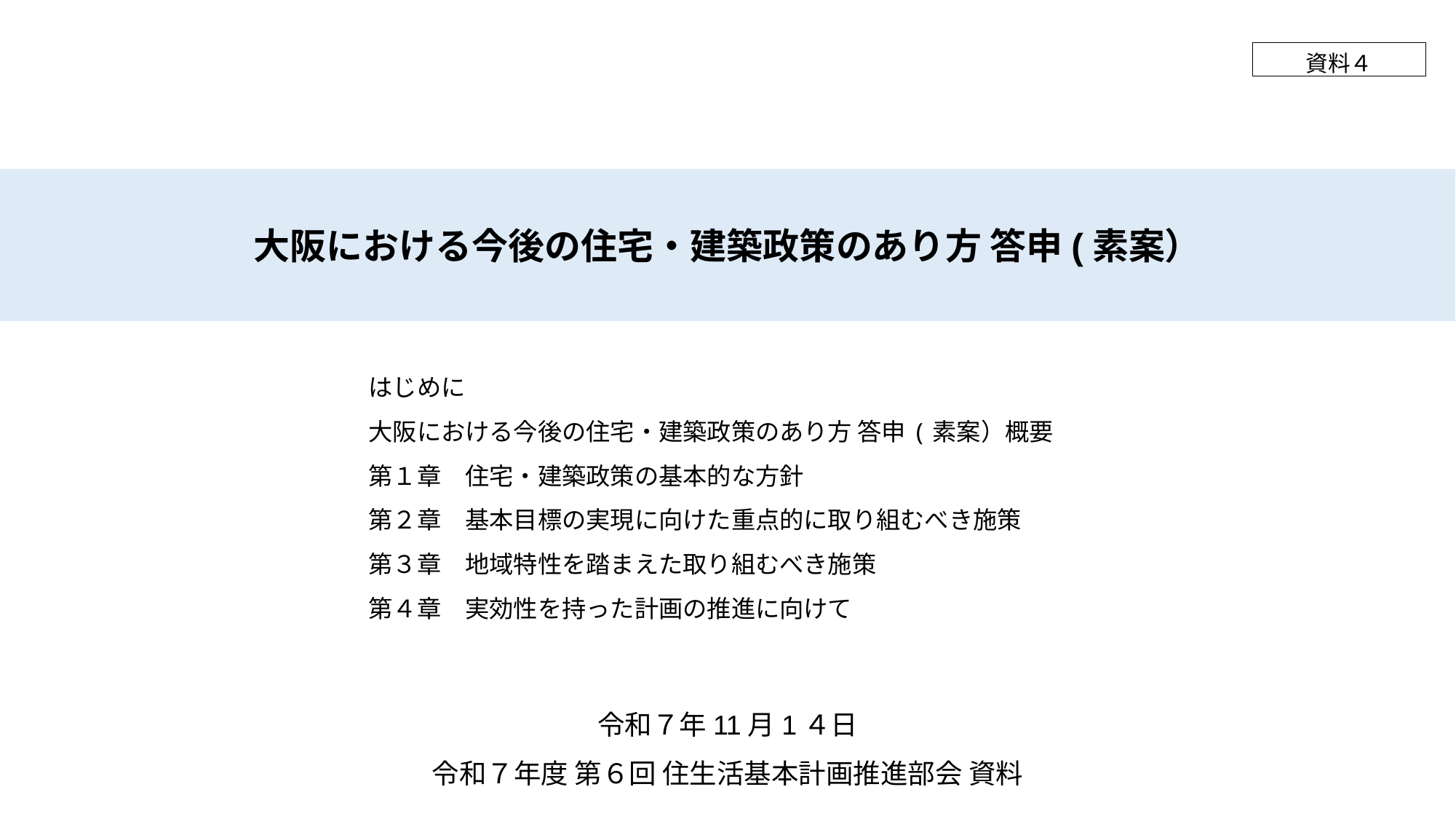

資料４
大阪における今後の住宅・建築政策のあり方 答申(素案）
はじめに
大阪における今後の住宅・建築政策のあり方 答申(素案）概要
第１章　住宅・建築政策の基本的な方針
第２章　基本目標の実現に向けた重点的に取り組むべき施策
第３章　地域特性を踏まえた取り組むべき施策
第４章　実効性を持った計画の推進に向けて
令和７年11月1４日
令和７年度 第６回 住生活基本計画推進部会 資料